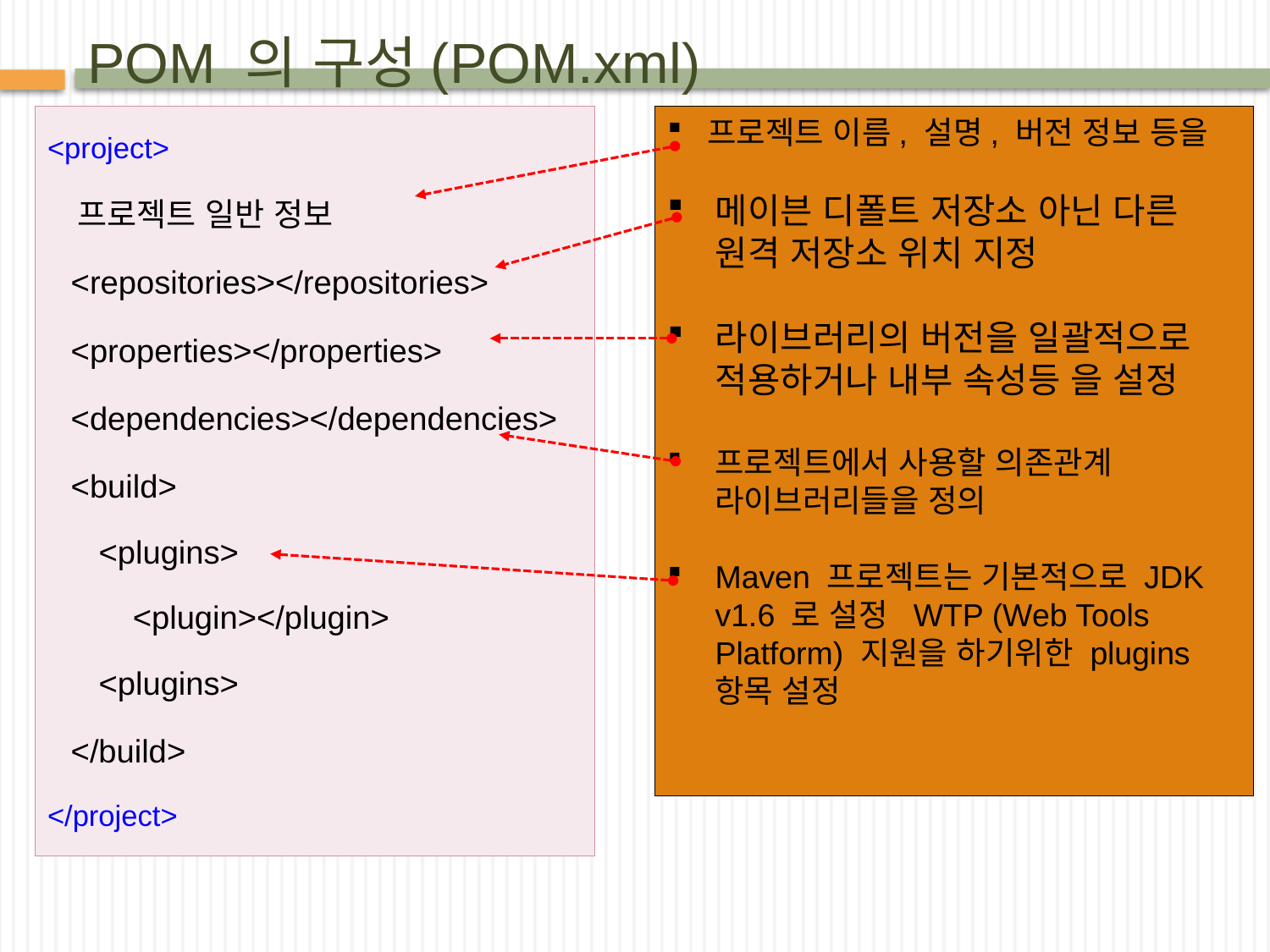

# POM 의 구성(POM.xml)
<project>
  프로젝트 일반 정보
  <repositories></repositories>
  <properties></properties>
  <dependencies></dependencies>
  <build>
<plugins>
<plugin></plugin>
<plugins>
  </build>
</project>
프로젝트 이름, 설명, 버전 정보 등을

메이븐 디폴트 저장소 아닌 다른  원격 저장소 위치 지정

라이브러리의 버전을 일괄적으로 적용하거나 내부 속성등 을 설정

프로젝트에서 사용할 의존관계 라이브러리들을 정의

Maven 프로젝트는 기본적으로 JDK v1.6 로 설정  WTP (Web Tools Platform) 지원을 하기위한 plugins 항목 설정